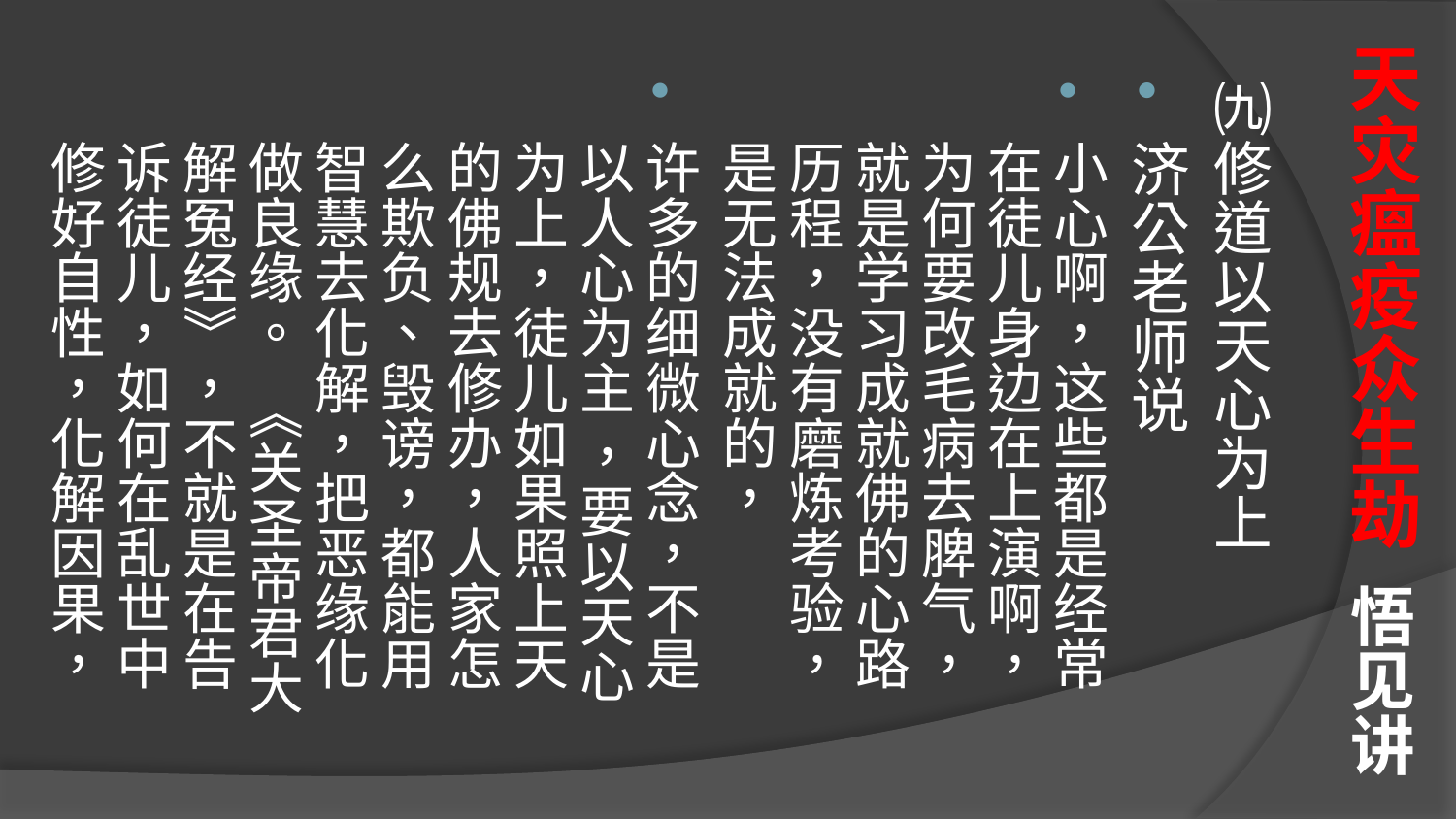

# 天灾瘟疫众生劫  悟见讲
㈨修道以天心为上
济公老师说
小心啊，这些都是经常在徒儿身边在上演啊，为何要改毛病去脾气，就是学习成就佛的心路历程，没有磨炼考验，是无法成就的，
许多的细微心念，不是以人心为主 ，要以天心为上，徒儿如果照上天的佛规去修办，人家怎么欺负、毁谤，都能用智慧去化解，把恶缘化做良缘。  《关圣帝君大解冤经》，不就是在告诉徒儿，如何在乱世中修好自性，化解因果，